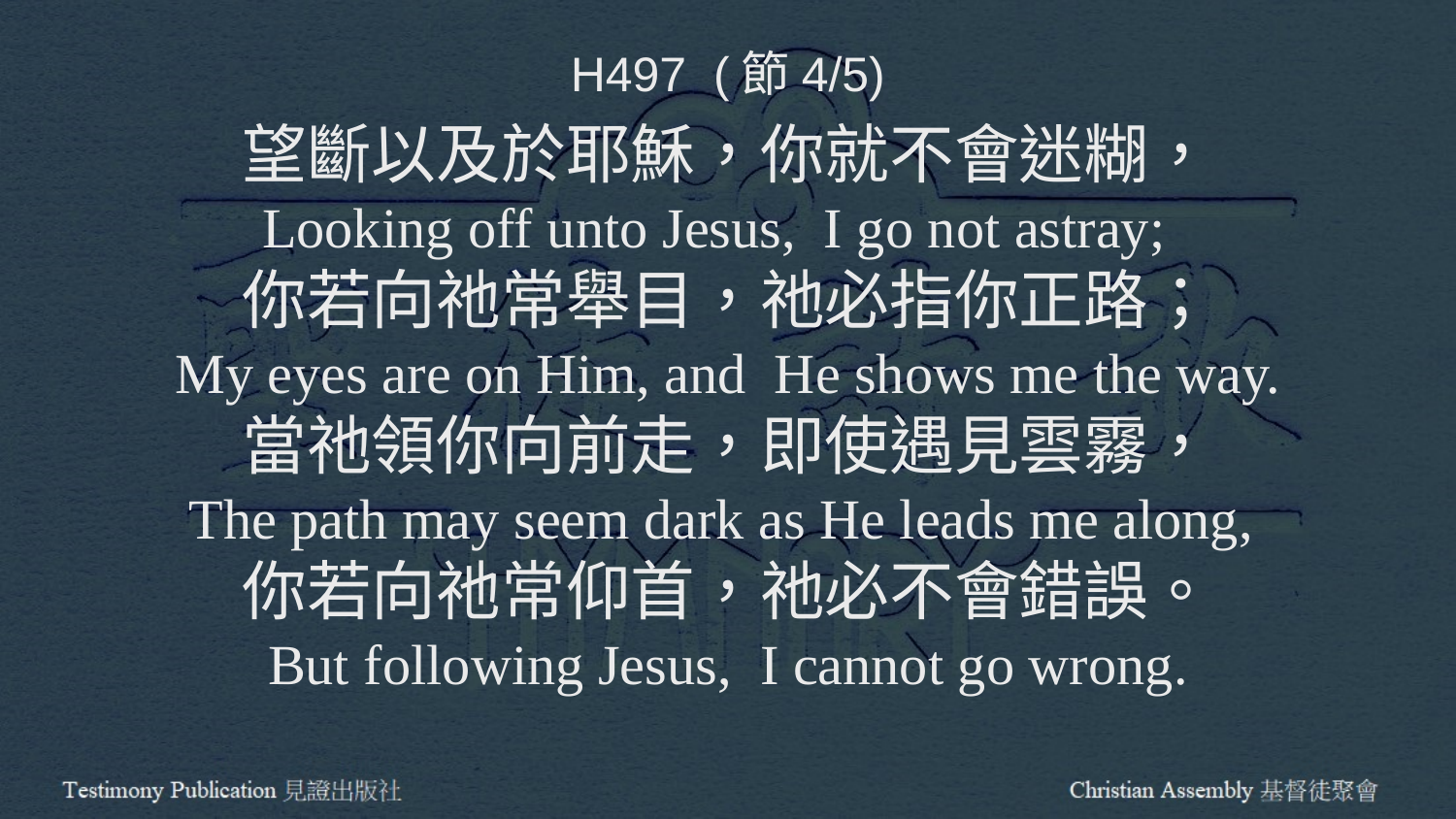

H497  (節4/5)
望斷以及於耶穌，你就不會迷糊，
Looking off unto Jesus,  I go not astray;
你若向祂常舉目，祂必指你正路；
My eyes are on Him, and  He shows me the way.
當祂領你向前走，即使遇見雲霧，
The path may seem dark as He leads me along,
你若向祂常仰首，祂必不會錯誤。
But following Jesus,  I cannot go wrong.